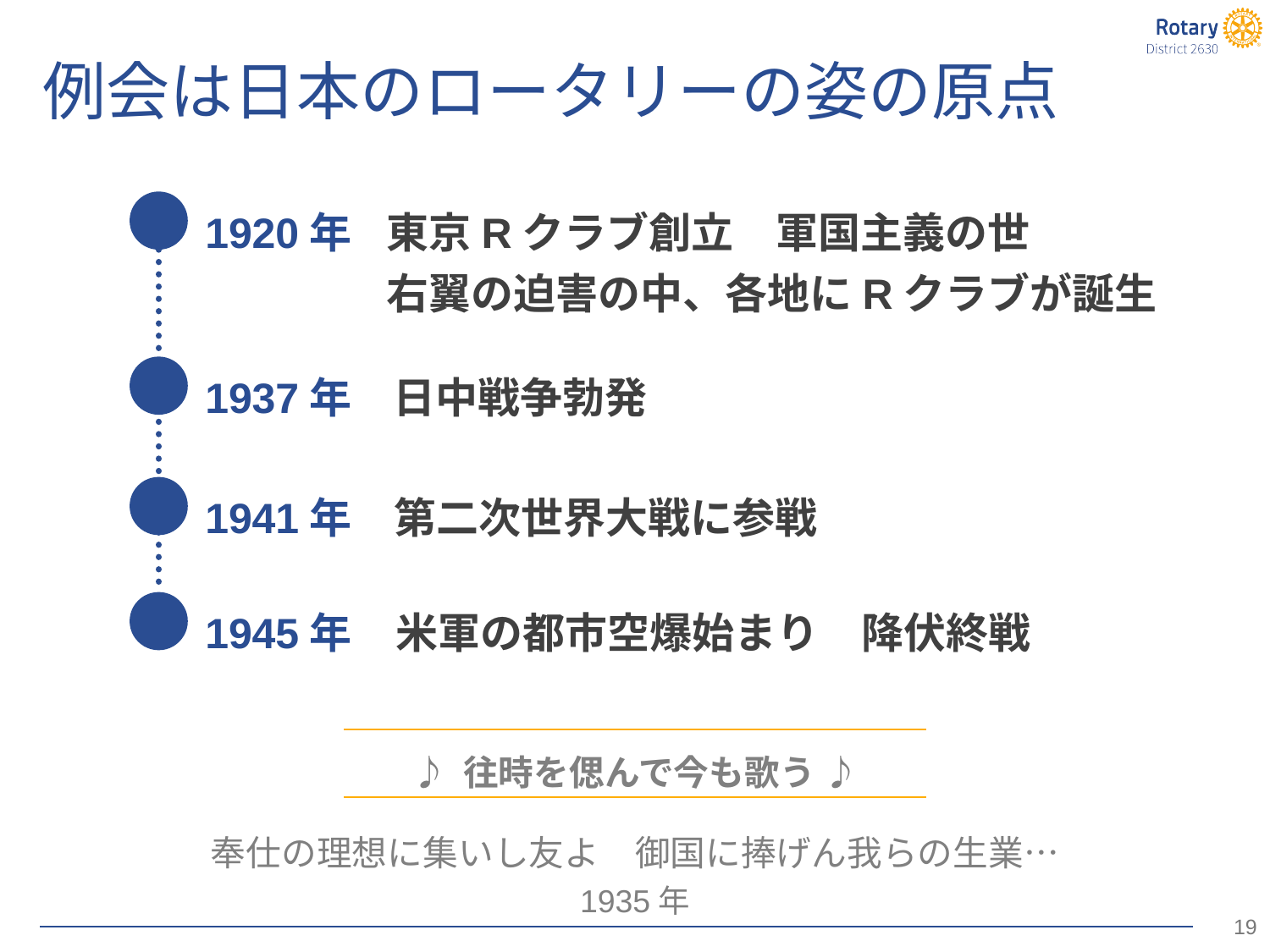

# 例会は日本のロータリーの姿の原点
1920年
東京Rクラブ創立　軍国主義の世
右翼の迫害の中、各地にRクラブが誕生

1937年
日中戦争勃発

1941年
第二次世界大戦に参戦

1945年
米軍の都市空爆始まり　降伏終戦

♪ 往時を偲んで今も歌う ♪
奉仕の理想に集いし友よ　御国に捧げん我らの生業…
1935年
19